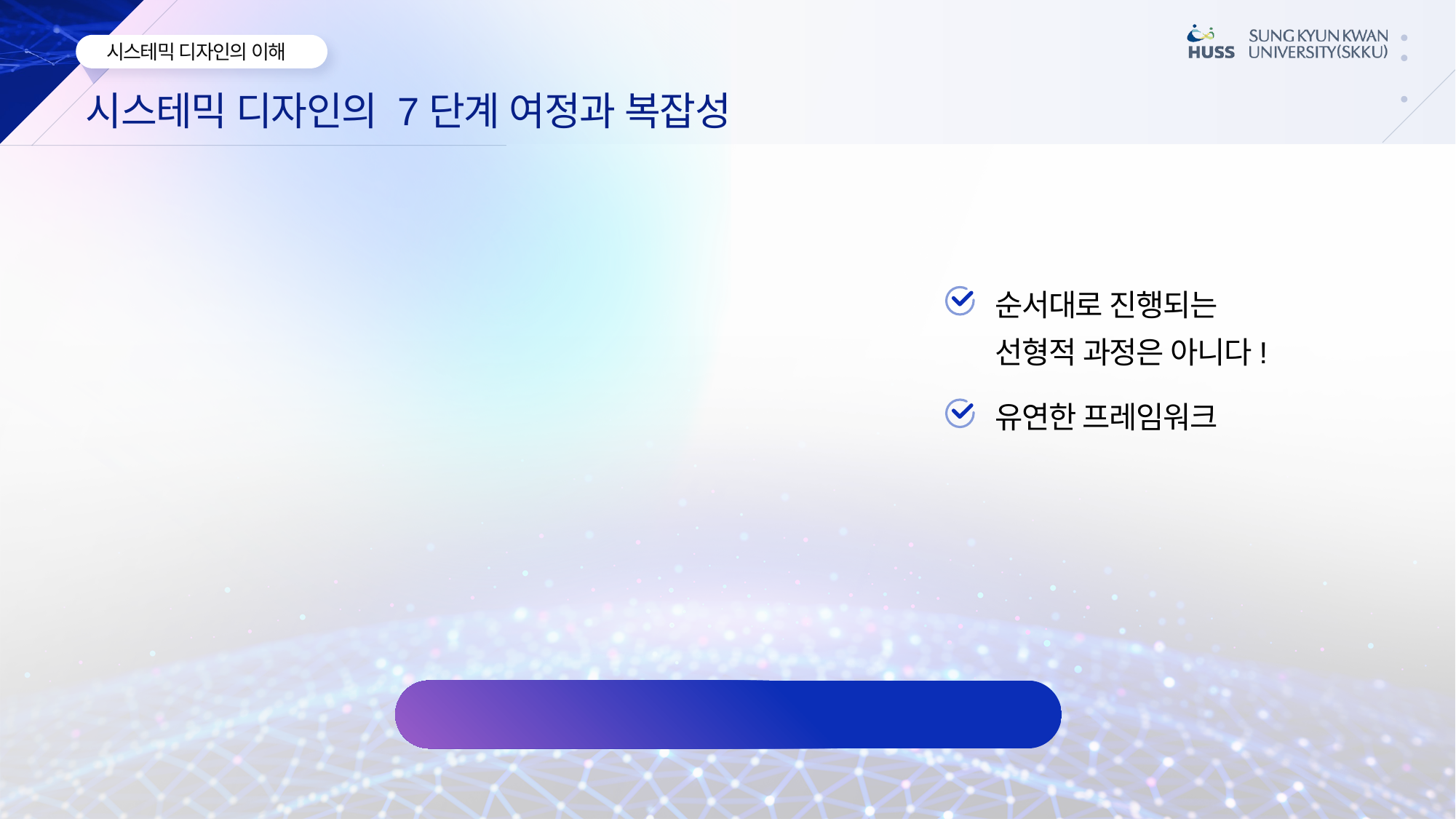

시스테믹 디자인의 7단계 여정과 복잡성
순서대로 진행되는
선형적 과정은 아니다!

유연한 프레임워크

시스테믹 디자인의 7단계 프로세스